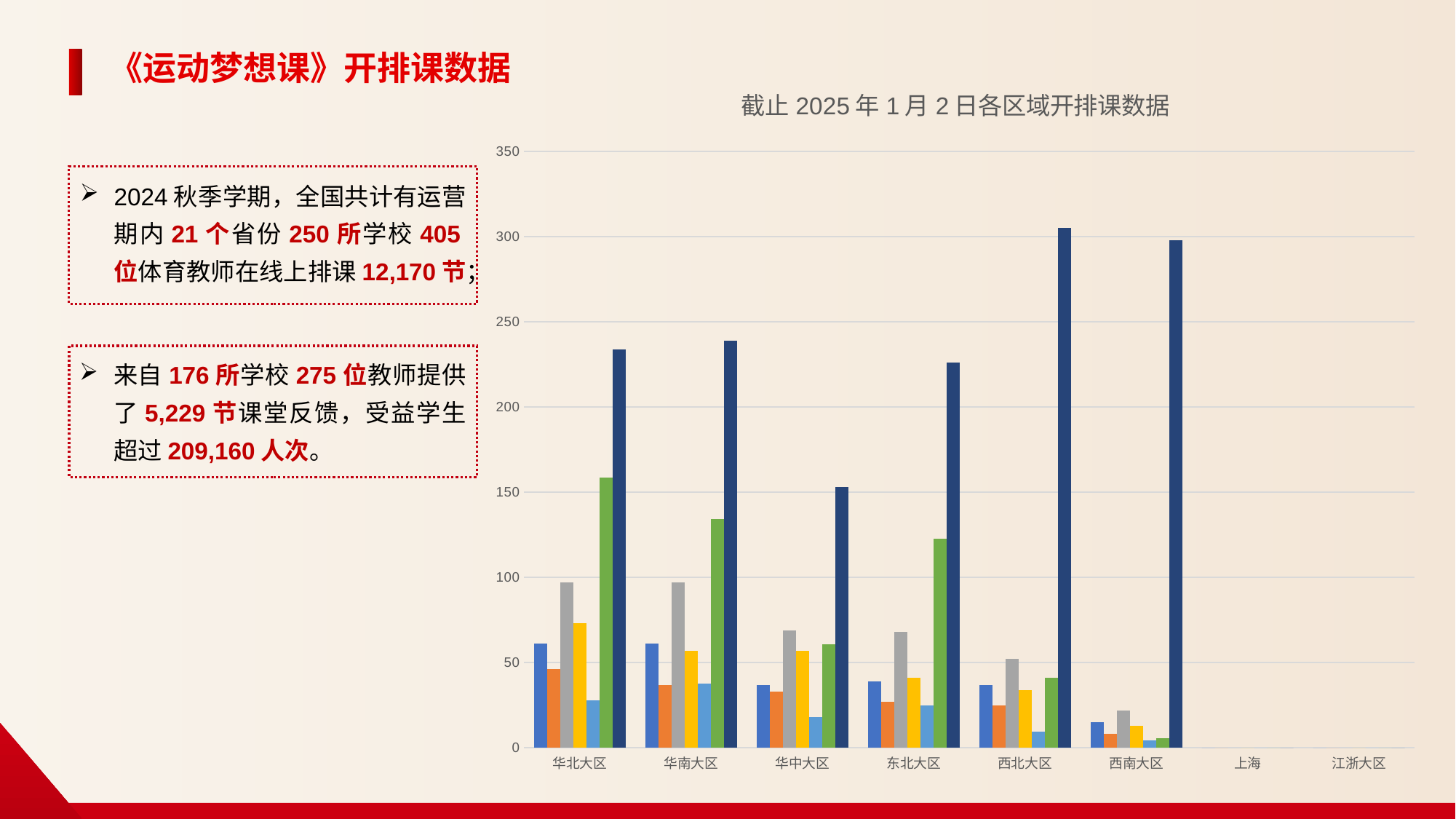

《运动梦想课》开排课数据

### Chart: 截止2025年1月2日各区域开排课数据

| Category | 运营期排课学校数量 | 运营期开课学校数量 | 运营期排课老师数量 | 运营期开课老师数量 | 运营期排课课时量（百节） | 运营期开课课时量（十节） | 运营期内学校数 |
|---|---|---|---|---|---|---|---|
| 华北大区 | 61.0 | 46.0 | 97.0 | 73.0 | 27.89 | 158.8 | 234.0 |
| 华南大区 | 61.0 | 37.0 | 97.0 | 57.0 | 37.63 | 134.2 | 239.0 |
| 华中大区 | 37.0 | 33.0 | 69.0 | 57.0 | 17.88 | 60.7 | 153.0 |
| 东北大区 | 39.0 | 27.0 | 68.0 | 41.0 | 24.73 | 122.5 | 226.0 |
| 西北大区 | 37.0 | 25.0 | 52.0 | 34.0 | 9.28 | 41.0 | 305.0 |
| 西南大区 | 15.0 | 8.0 | 22.0 | 13.0 | 4.29 | 5.7 | 298.0 |
| 上海 | 0.0 | 0.0 | 0.0 | 0.0 | 0.0 | 0.0 | 0.0 |
| 江浙大区 | 0.0 | 0.0 | 0.0 | 0.0 | 0.0 | 0.0 | 0.0 |
2024秋季学期，全国共计有运营期内21个省份250所学校405位体育教师在线上排课12,170节；
来自176所学校275位教师提供了5,229节课堂反馈，受益学生超过209,160人次。